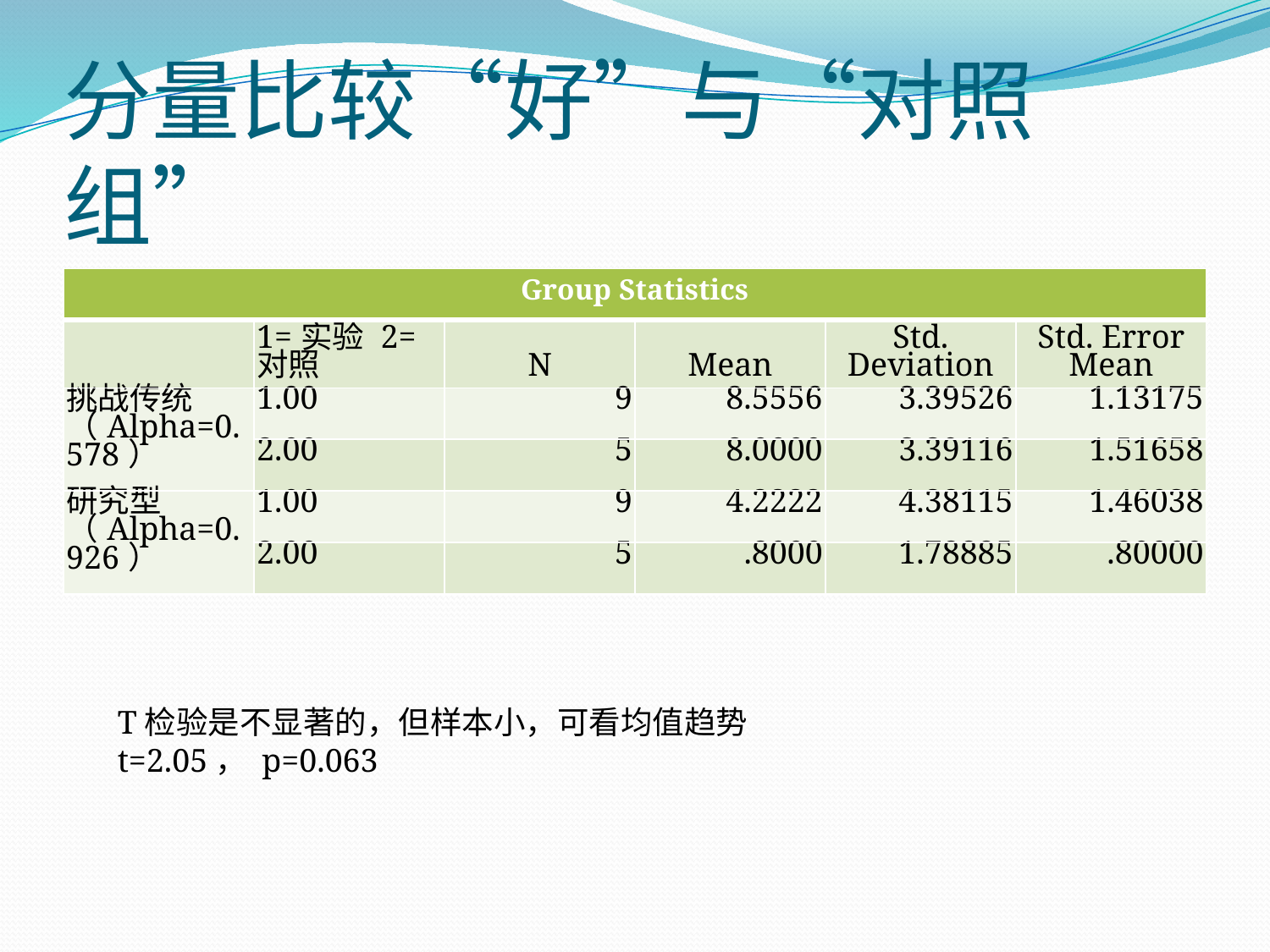

# 分量比较“好”与“对照组”
| Group Statistics |  |  |  |  |  |
| --- | --- | --- | --- | --- | --- |
|  | 1=实验 2=对照 | N | Mean | Std. Deviation | Std. Error Mean |
| 挑战传统（Alpha=0.578） | 1.00 | 9 | 8.5556 | 3.39526 | 1.13175 |
|  | 2.00 | 5 | 8.0000 | 3.39116 | 1.51658 |
| 研究型（Alpha=0.926） | 1.00 | 9 | 4.2222 | 4.38115 | 1.46038 |
|  | 2.00 | 5 | .8000 | 1.78885 | .80000 |
T检验是不显著的，但样本小，可看均值趋势
t=2.05， p=0.063